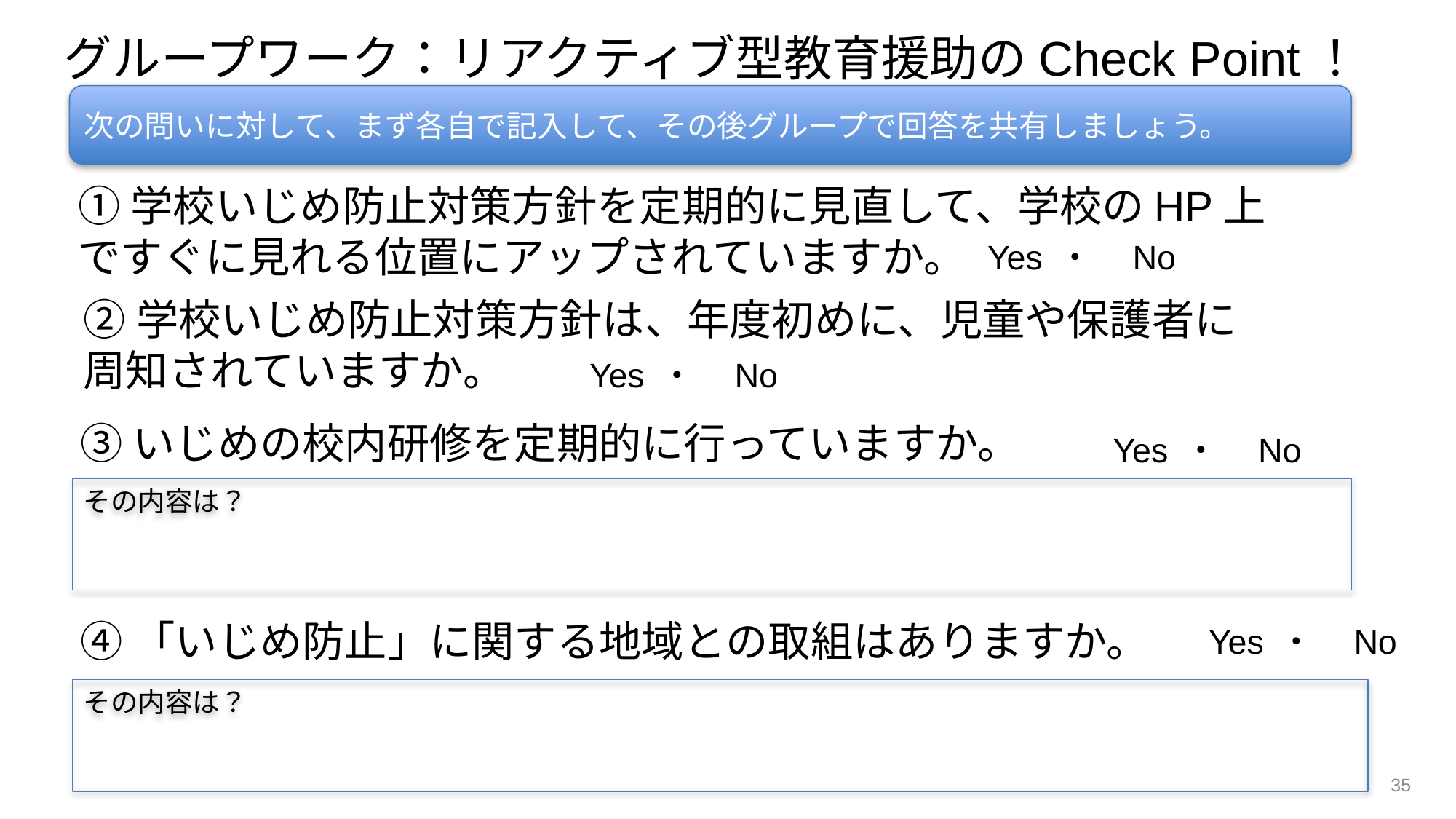

# グループワーク：リアクティブ型教育援助のCheck Point！
次の問いに対して、まず各自で記入して、その後グループで回答を共有しましょう。
①学校いじめ防止対策方針を定期的に見直して、学校のHP上ですぐに見れる位置にアップされていますか。
Yes ・　No
②学校いじめ防止対策方針は、年度初めに、児童や保護者に周知されていますか。
Yes ・　No
③いじめの校内研修を定期的に行っていますか。
Yes ・　No
その内容は？
④「いじめ防止」に関する地域との取組はありますか。
Yes ・　No
その内容は？
35